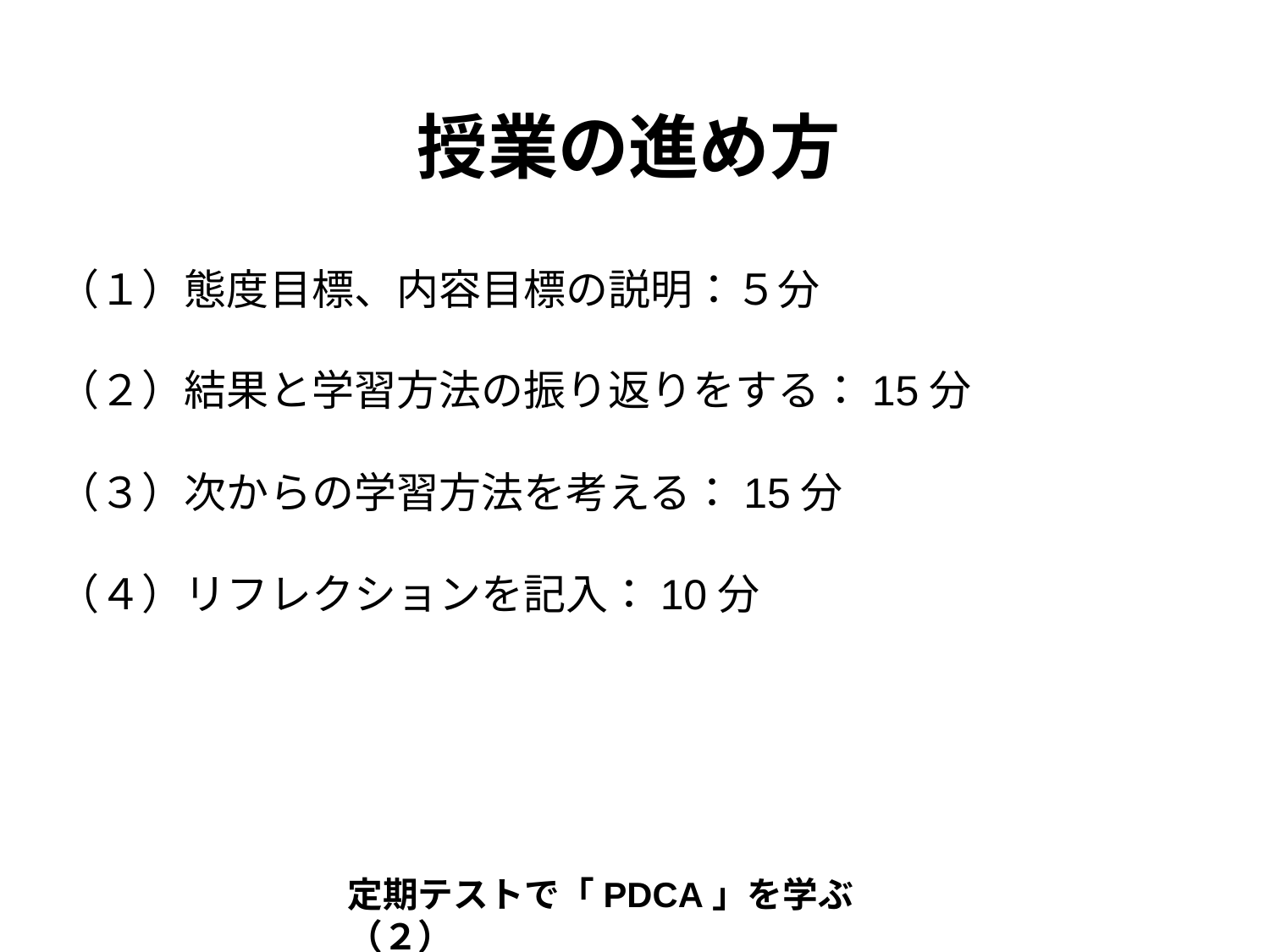

授業の進め方
（１）態度目標、内容目標の説明：５分

（２）結果と学習方法の振り返りをする：15分

（３）次からの学習方法を考える：15分

（４）リフレクションを記入：10分
定期テストで「PDCA」を学ぶ（２）